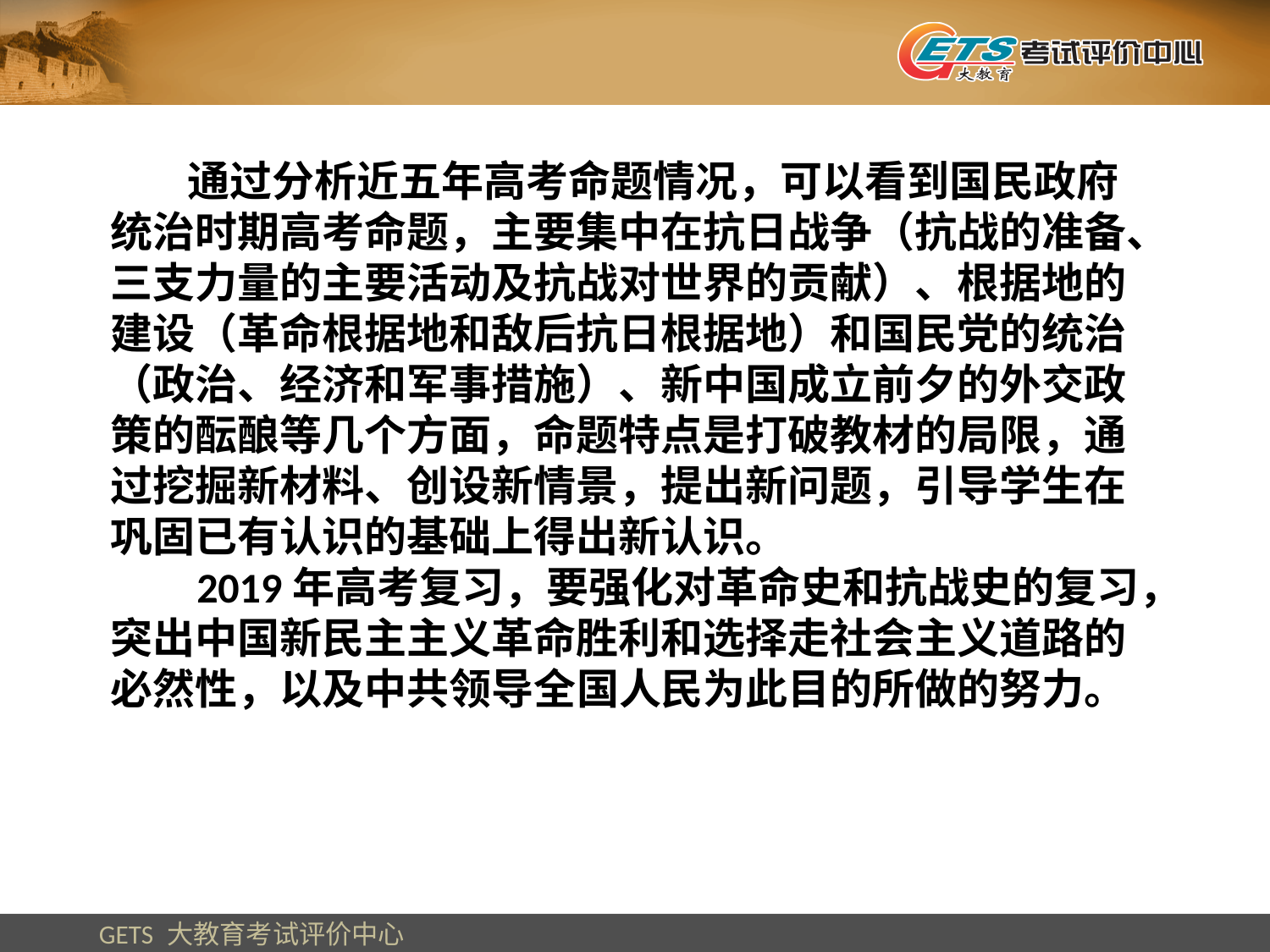

通过分析近五年高考命题情况，可以看到国民政府统治时期高考命题，主要集中在抗日战争（抗战的准备、三支力量的主要活动及抗战对世界的贡献）、根据地的建设（革命根据地和敌后抗日根据地）和国民党的统治（政治、经济和军事措施）、新中国成立前夕的外交政策的酝酿等几个方面，命题特点是打破教材的局限，通过挖掘新材料、创设新情景，提出新问题，引导学生在巩固已有认识的基础上得出新认识。
         2019年高考复习，要强化对革命史和抗战史的复习，突出中国新民主主义革命胜利和选择走社会主义道路的必然性，以及中共领导全国人民为此目的所做的努力。